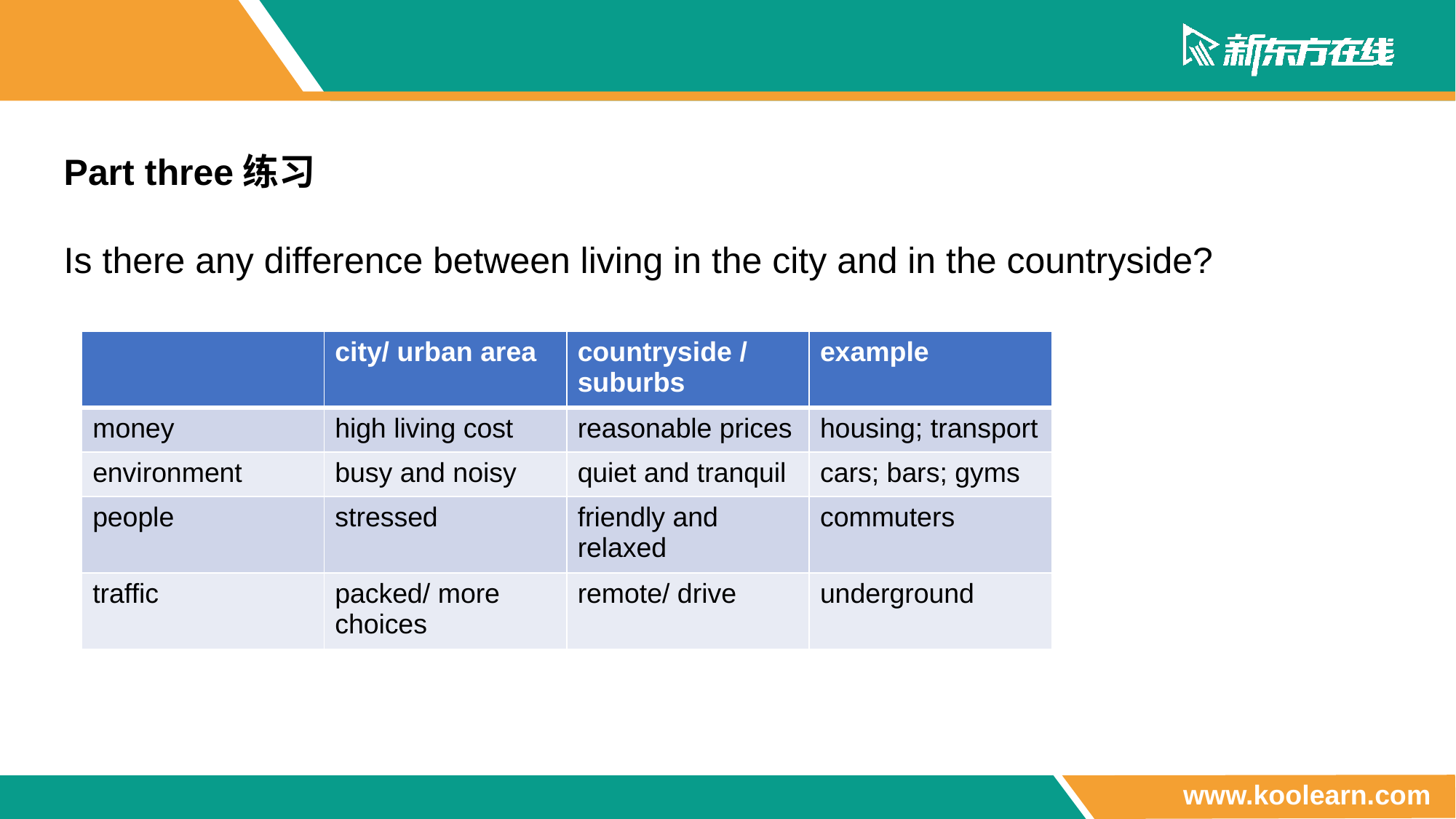

Part three练习

Is there any difference between living in the city and in the countryside?

|  | city/ urban area | countryside / suburbs | example |
| --- | --- | --- | --- |
| money | high living cost | reasonable prices | housing; transport |
| environment | busy and noisy | quiet and tranquil | cars; bars; gyms |
| people | stressed | friendly and relaxed | commuters |
| traffic | packed/ more choices | remote/ drive | underground |